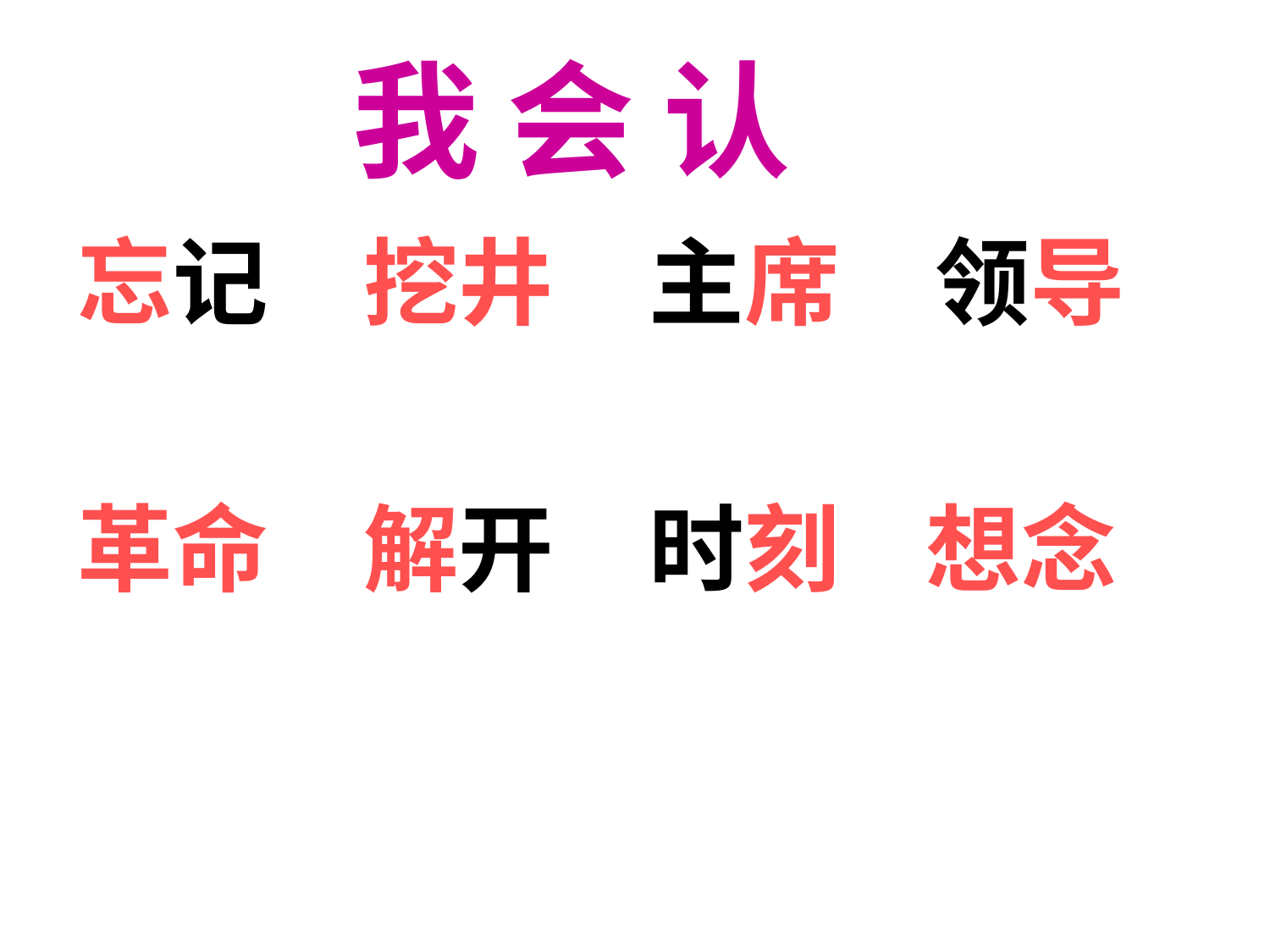

# 我 会 认
忘记　挖井　主席　领导

革命　解开　时刻    想念

http://lspjy.com绿色圃中小学教育网http://www.lspjy.com  绿色圃中学资源网http://cz.lspjy.com